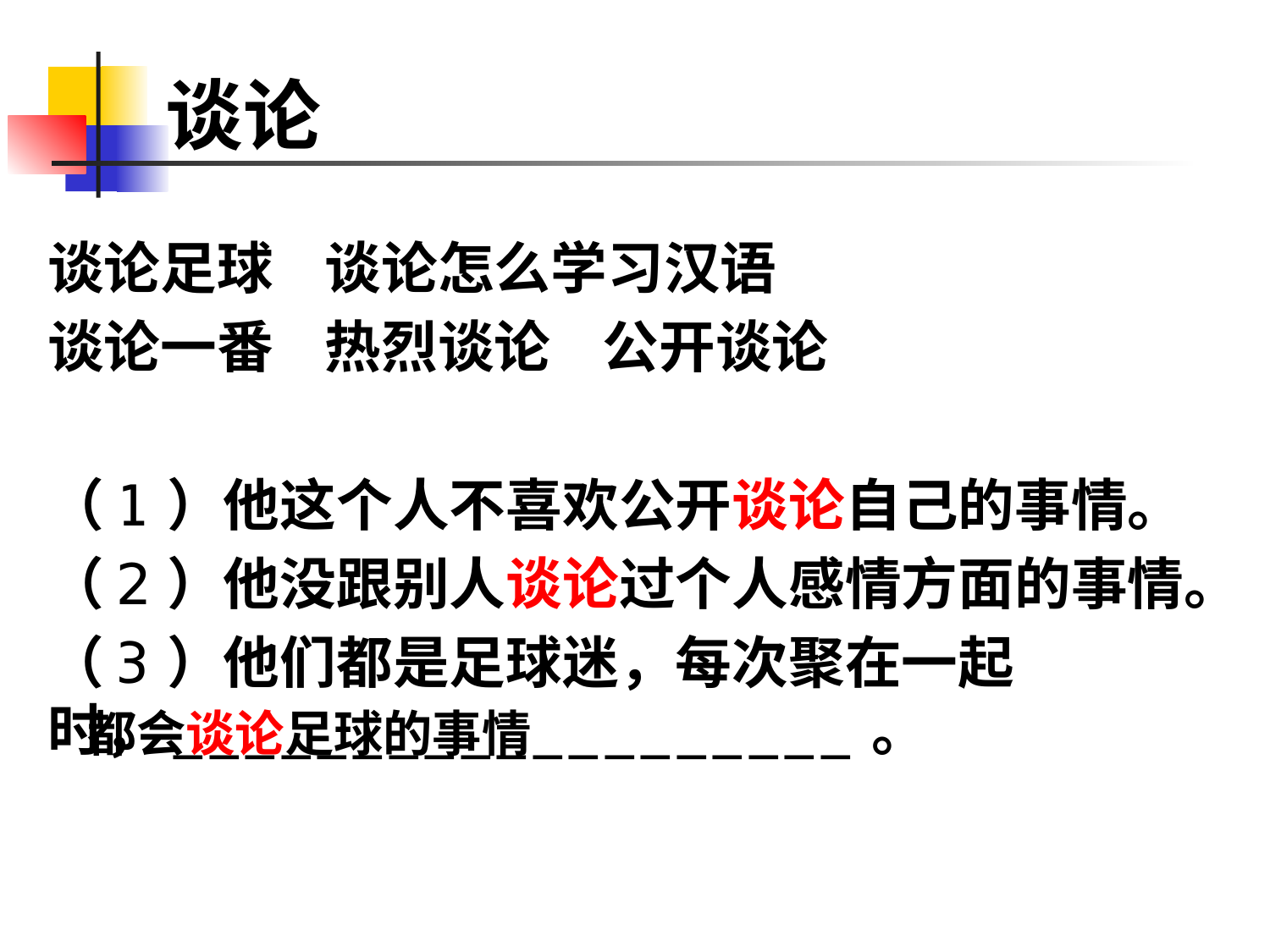

# 谈论
谈论足球    谈论怎么学习汉语
谈论一番    热烈谈论    公开谈论

（1）他这个人不喜欢公开谈论自己的事情。
（2）他没跟别人谈论过个人感情方面的事情。
（3）他们都是足球迷，每次聚在一起时，___________________。
都会谈论足球的事情